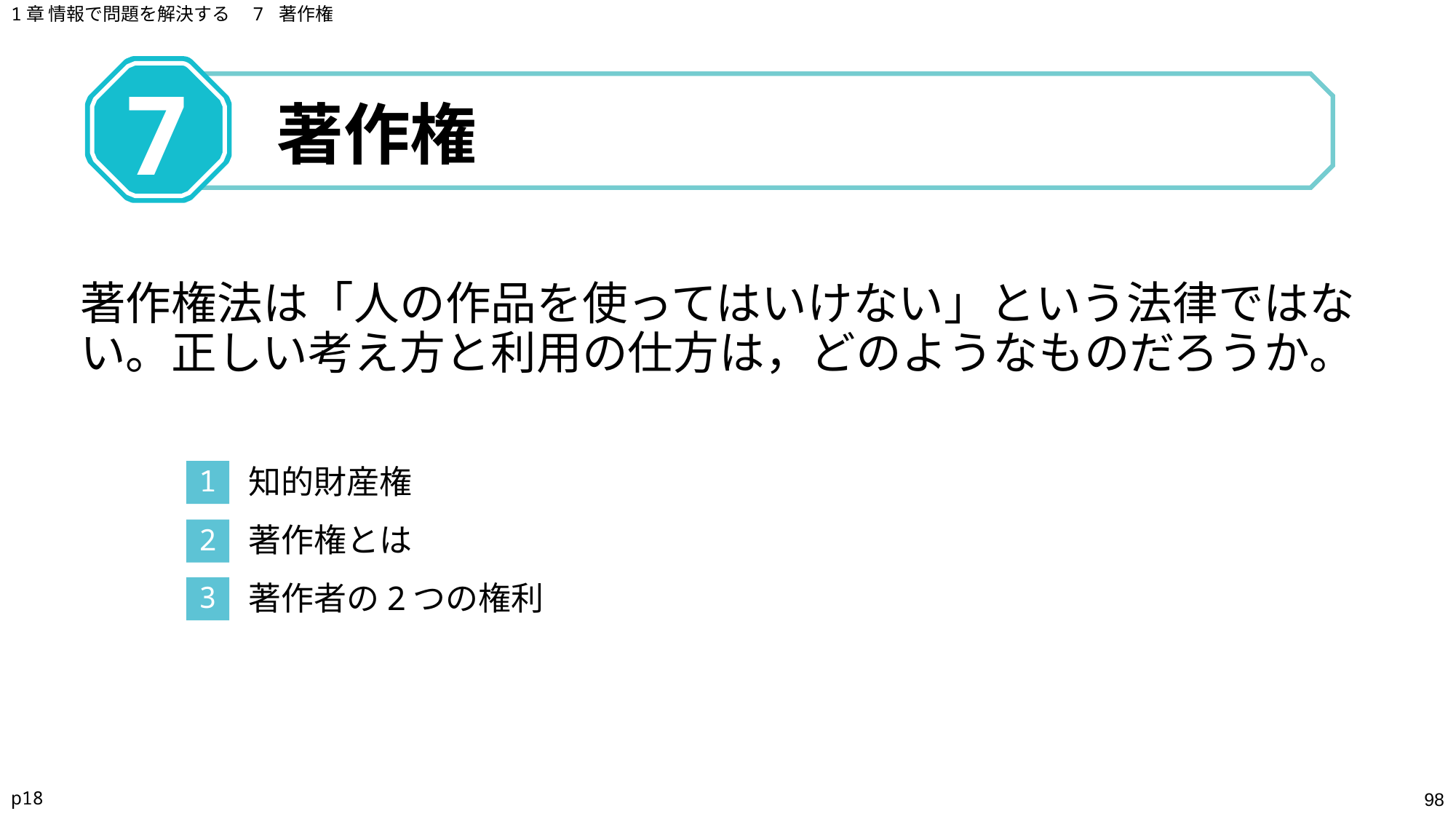

1章 情報で問題を解決する　7 著作権

# 著作権
7
著作権法は「人の作品を使ってはいけない」という法律ではない。正しい考え方と利用の仕方は，どのようなものだろうか。
知的財産権
1
著作権とは
2
著作者の2つの権利
3
p18
98